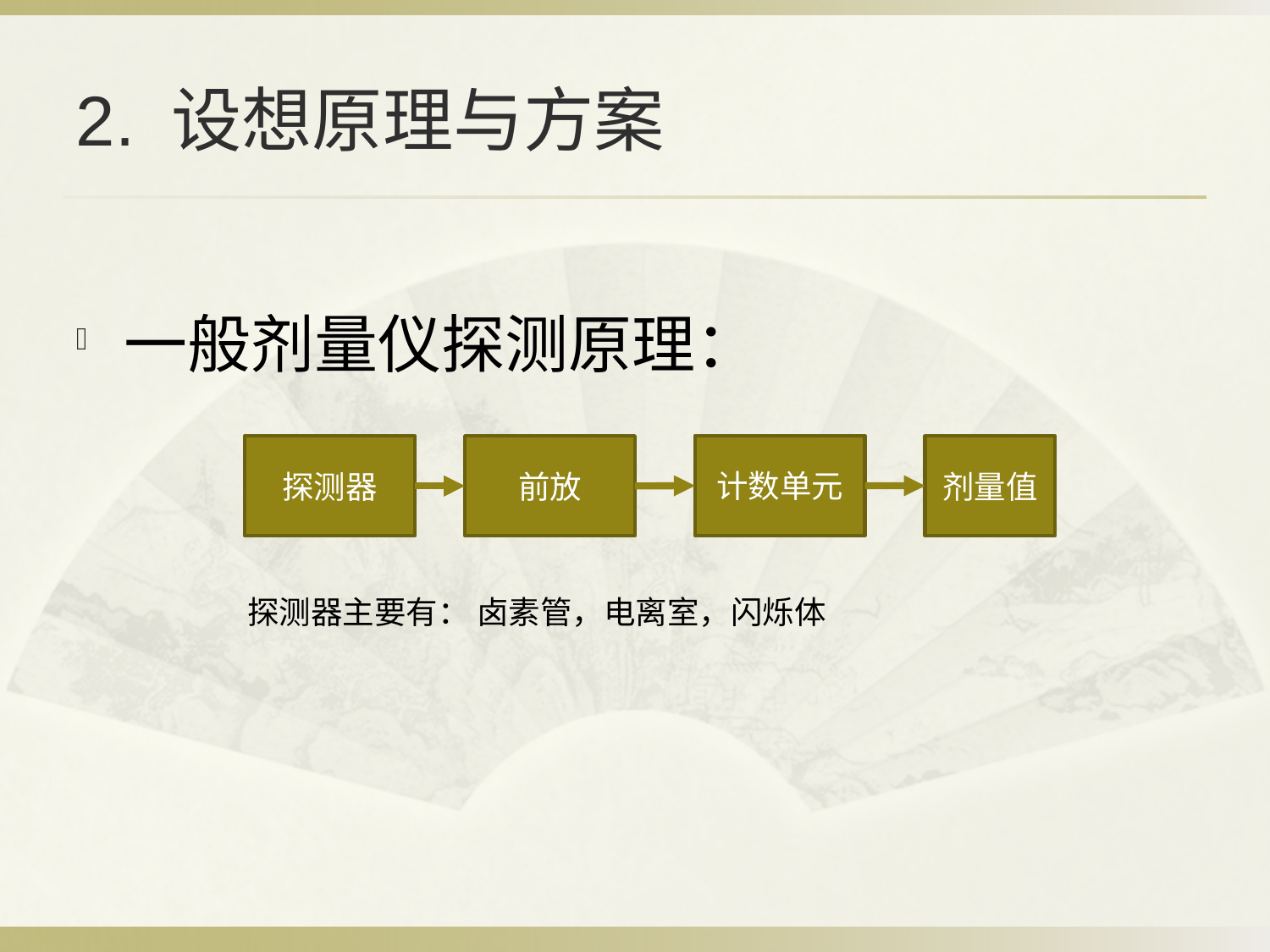

# 2. 设想原理与方案
一般剂量仪探测原理：

计数单元
探测器
前放
剂量值
探测器主要有： 卤素管，电离室，闪烁体